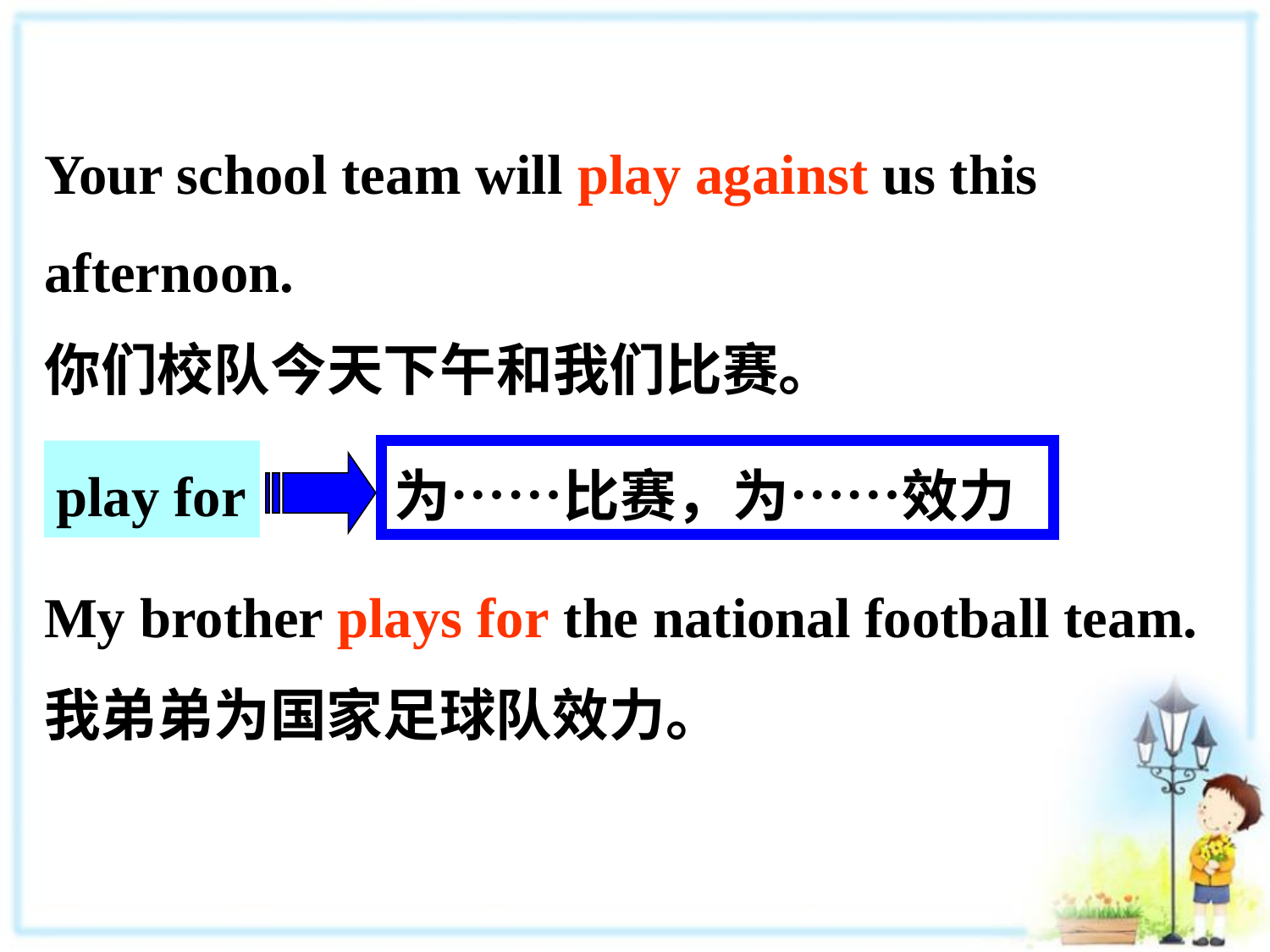

Your school team will play against us this
afternoon.
你们校队今天下午和我们比赛。
play for
为……比赛，为……效力

My brother plays for the national football team.
我弟弟为国家足球队效力。